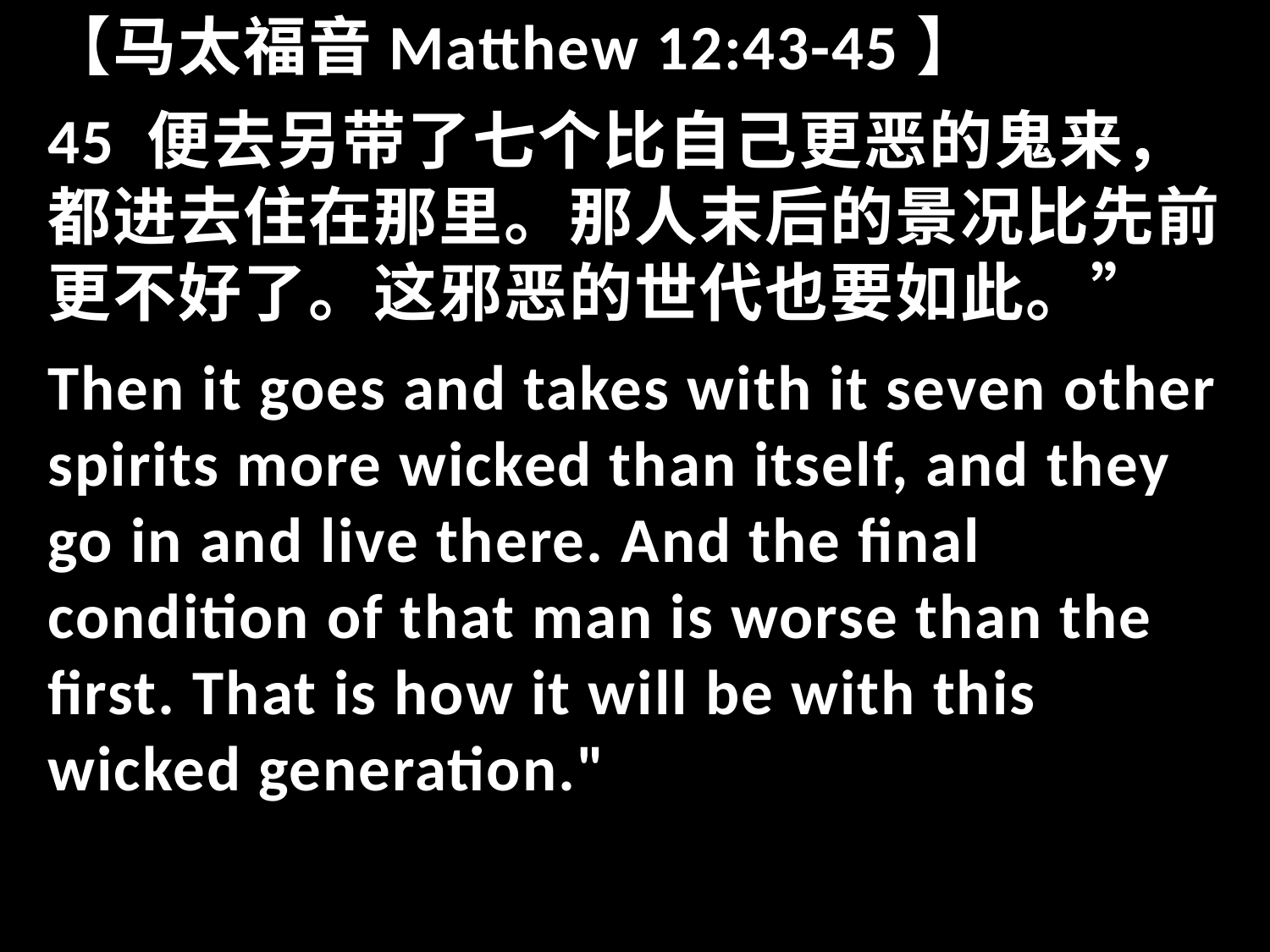

【马太福音Matthew 12:43-45】
45 便去另带了七个比自己更恶的鬼来，都进去住在那里。那人末后的景况比先前更不好了。这邪恶的世代也要如此。”
Then it goes and takes with it seven other spirits more wicked than itself, and they go in and live there. And the final condition of that man is worse than the first. That is how it will be with this wicked generation."